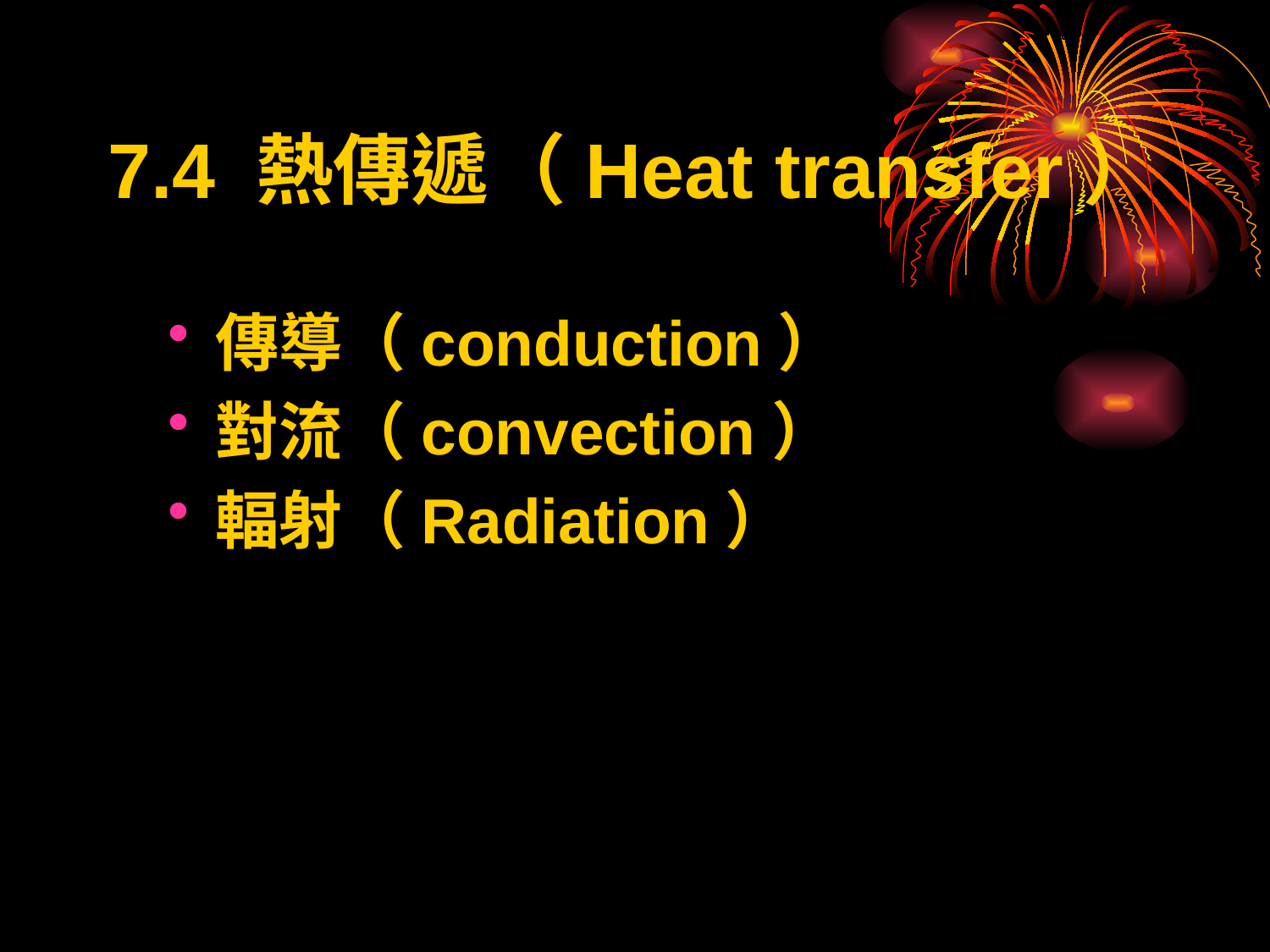

# 7.4 熱傳遞（Heat transfer）
傳導（conduction）
對流（convection）
輻射（Radiation）